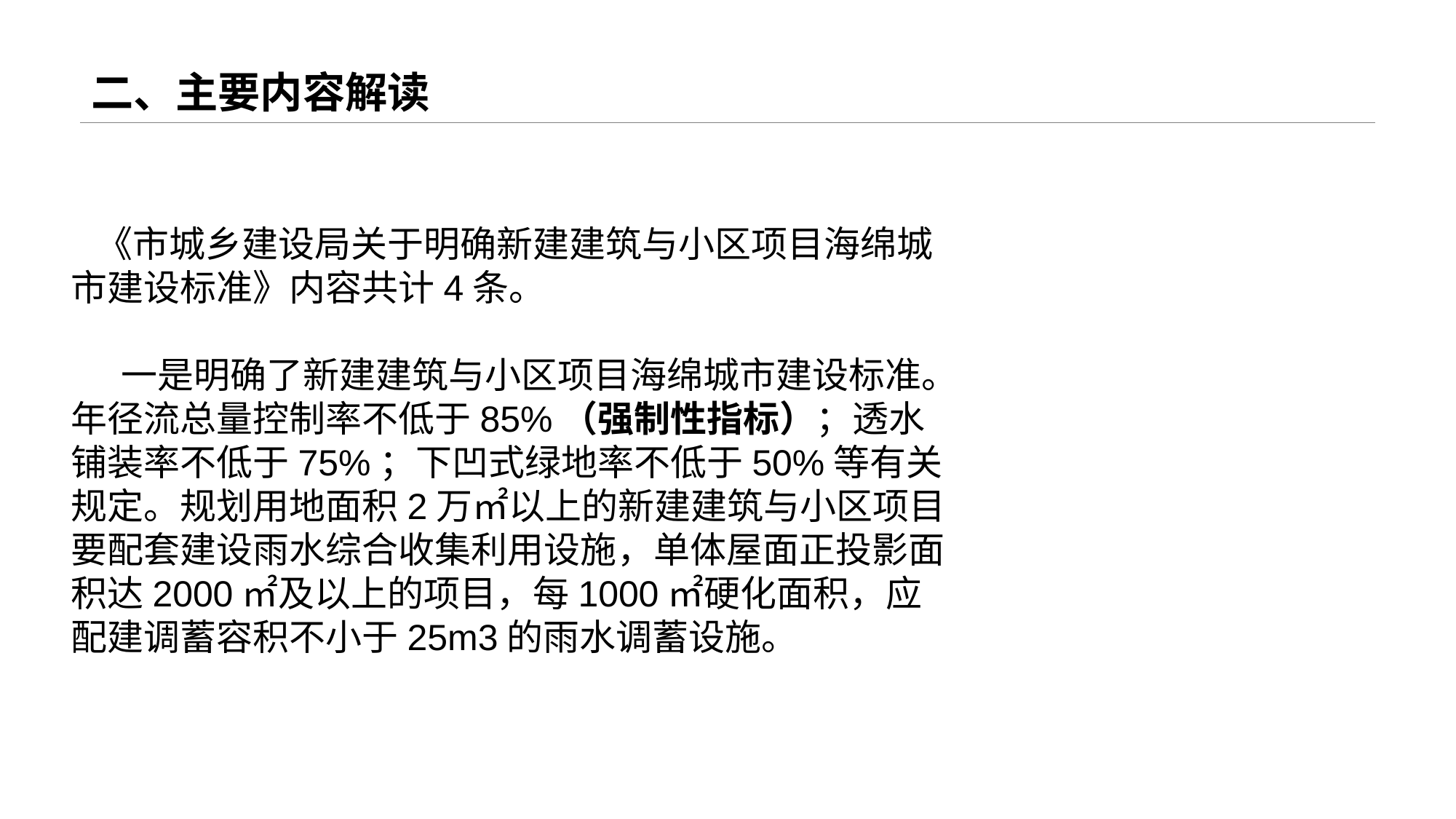

# 二、主要内容解读

  《市城乡建设局关于明确新建建筑与小区项目海绵城市建设标准》内容共计4条。

     一是明确了新建建筑与小区项目海绵城市建设标准。年径流总量控制率不低于85%（强制性指标）；透水铺装率不低于75%；下凹式绿地率不低于50%等有关规定。规划用地面积2万㎡以上的新建建筑与小区项目要配套建设雨水综合收集利用设施，单体屋面正投影面积达2000㎡及以上的项目，每1000㎡硬化面积，应配建调蓄容积不小于25m3的雨水调蓄设施。